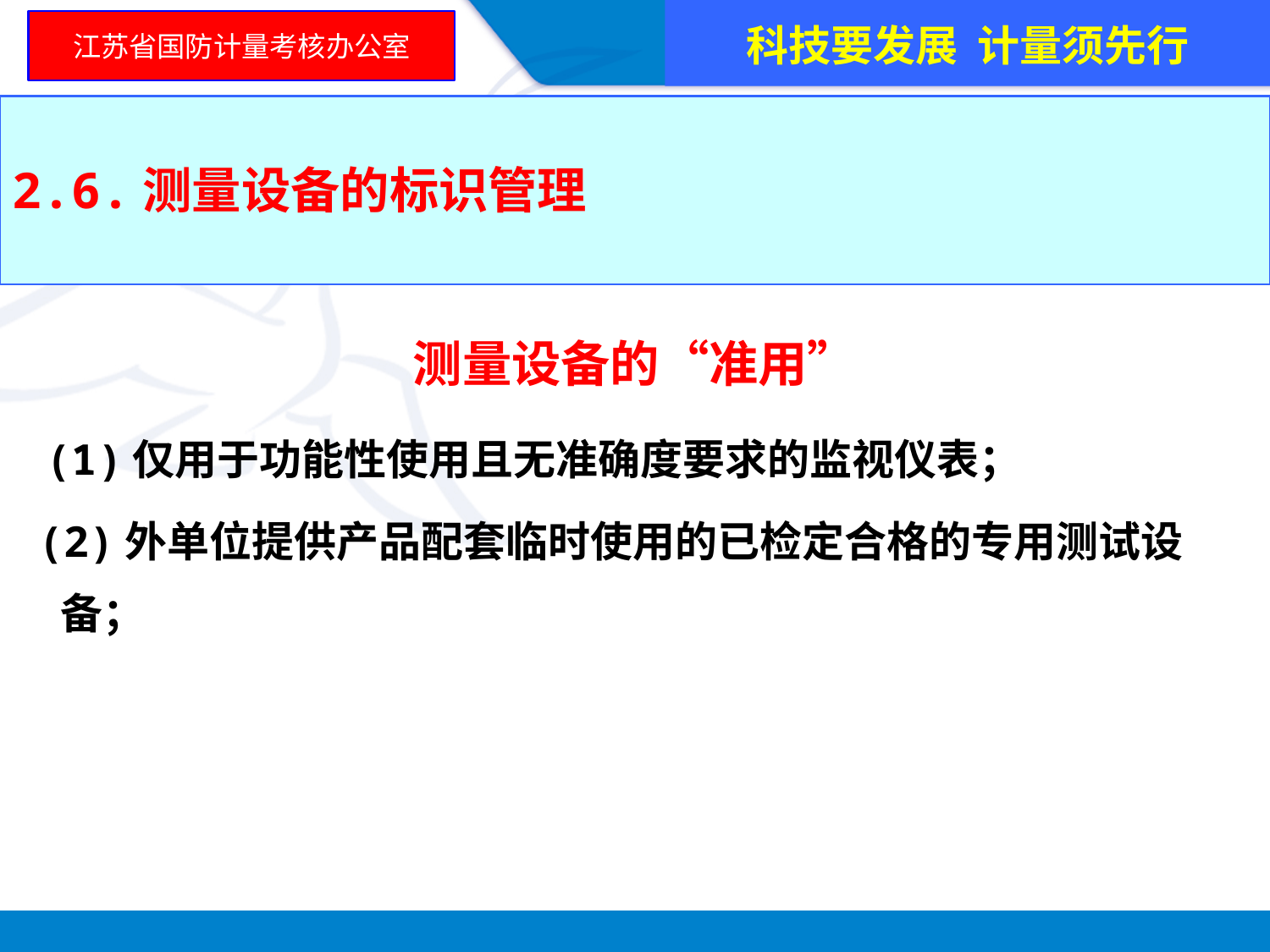

科技要发展  计量须先行
江苏省国防计量考核办公室
2.6.测量设备的标识管理

测量设备的“准用”
 (1)仅用于功能性使用且无准确度要求的监视仪表；
 (2)外单位提供产品配套临时使用的已检定合格的专用测试设备；